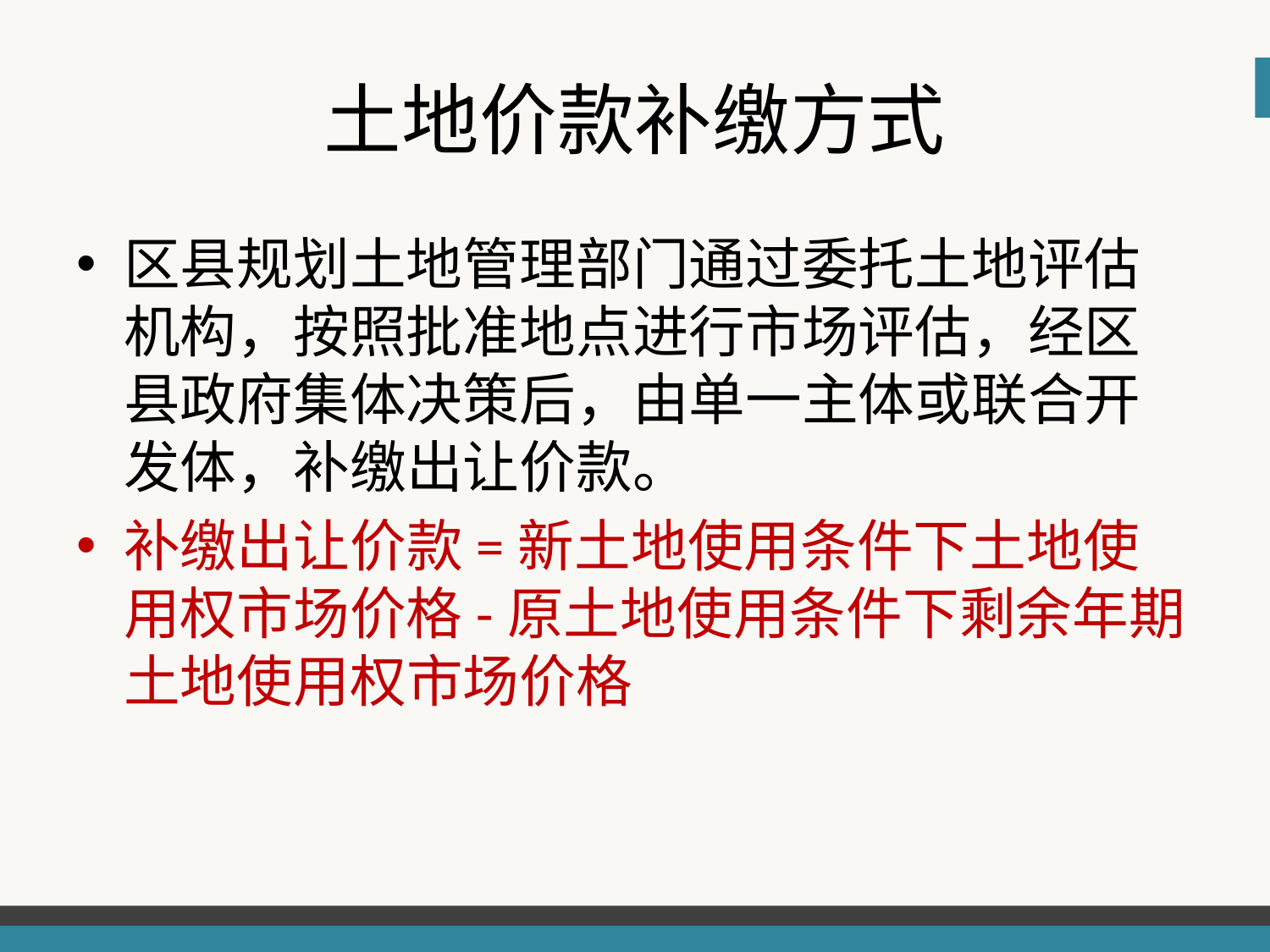

# 土地价款补缴方式
区县规划土地管理部门通过委托土地评估机构，按照批准地点进行市场评估，经区县政府集体决策后，由单一主体或联合开发体，补缴出让价款。
补缴出让价款=新土地使用条件下土地使用权市场价格-原土地使用条件下剩余年期土地使用权市场价格